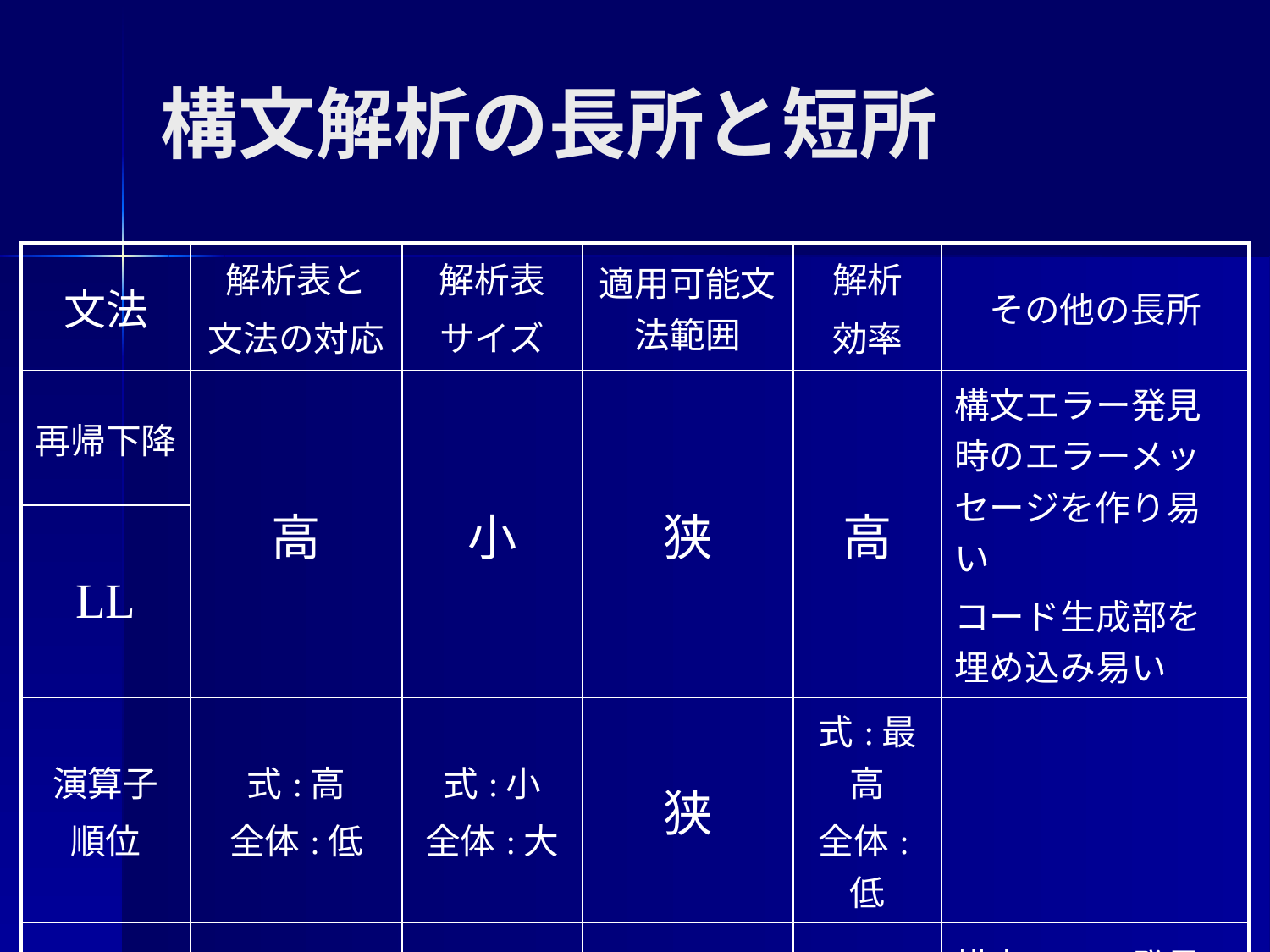

# 構文解析の長所と短所
| 文法 | 解析表と 文法の対応 | 解析表 サイズ | 適用可能文法範囲 | 解析 効率 | その他の長所 |
| --- | --- | --- | --- | --- | --- |
| 再帰下降 | 高 | 小 | 狭 | 高 | 構文エラー発見時のエラーメッセージを作り易い コード生成部を埋め込み易い |
| LL |  |  |  |  |  |
| 演算子 順位 | 式:高 全体:低 | 式:小 全体:大 | 狭 | 式:最高 全体:低 |  |
| LR | 低 | 大 | 広 | 低 | 構文エラー発見が速い |